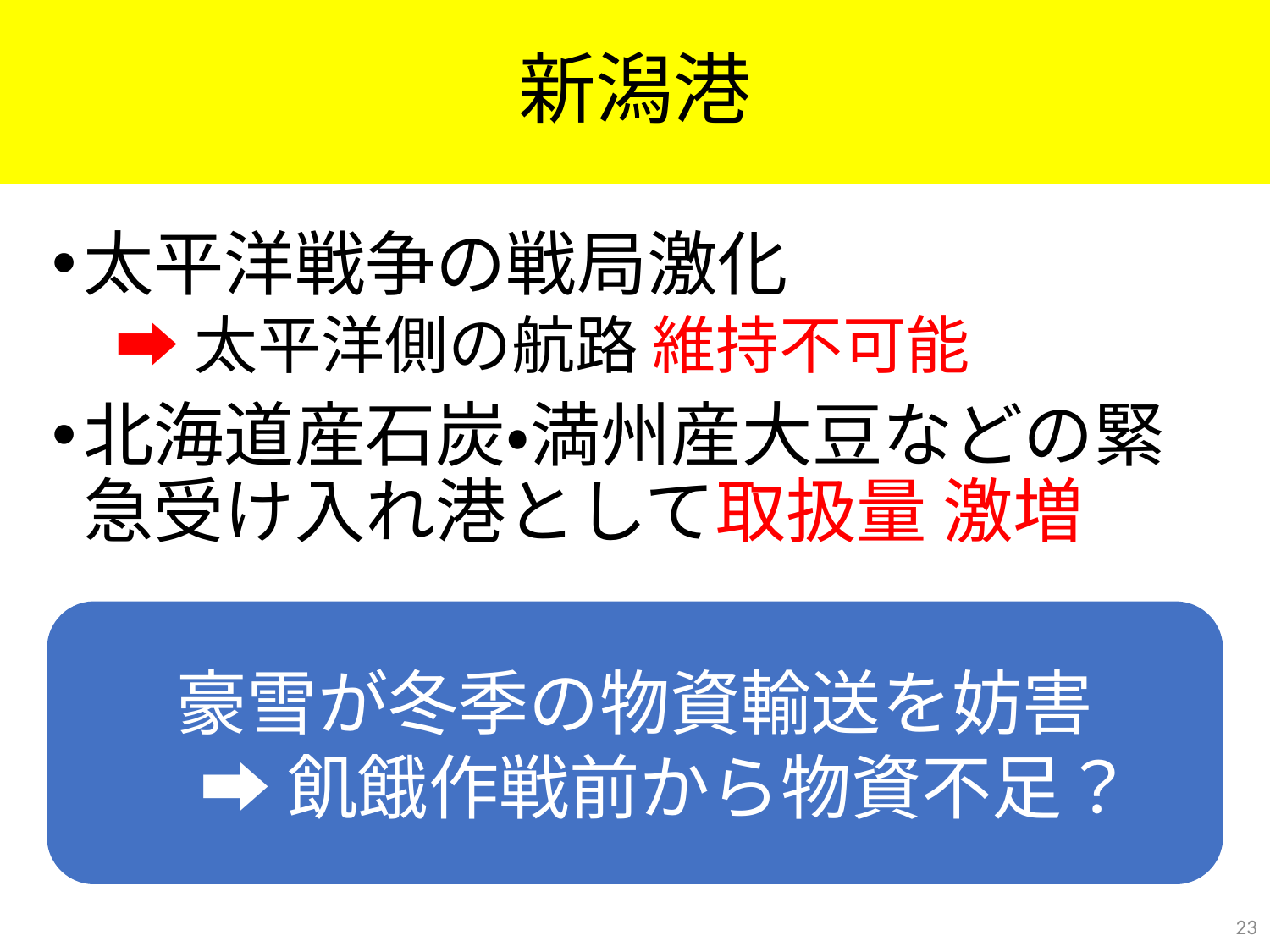

# 新潟港
太平洋戦争の戦局激化
➡太平洋側の航路 維持不可能
北海道産石炭・満州産大豆などの緊急受け入れ港として取扱量 激増
豪雪が冬季の物資輸送を妨害
➡飢餓作戦前から物資不足？
23